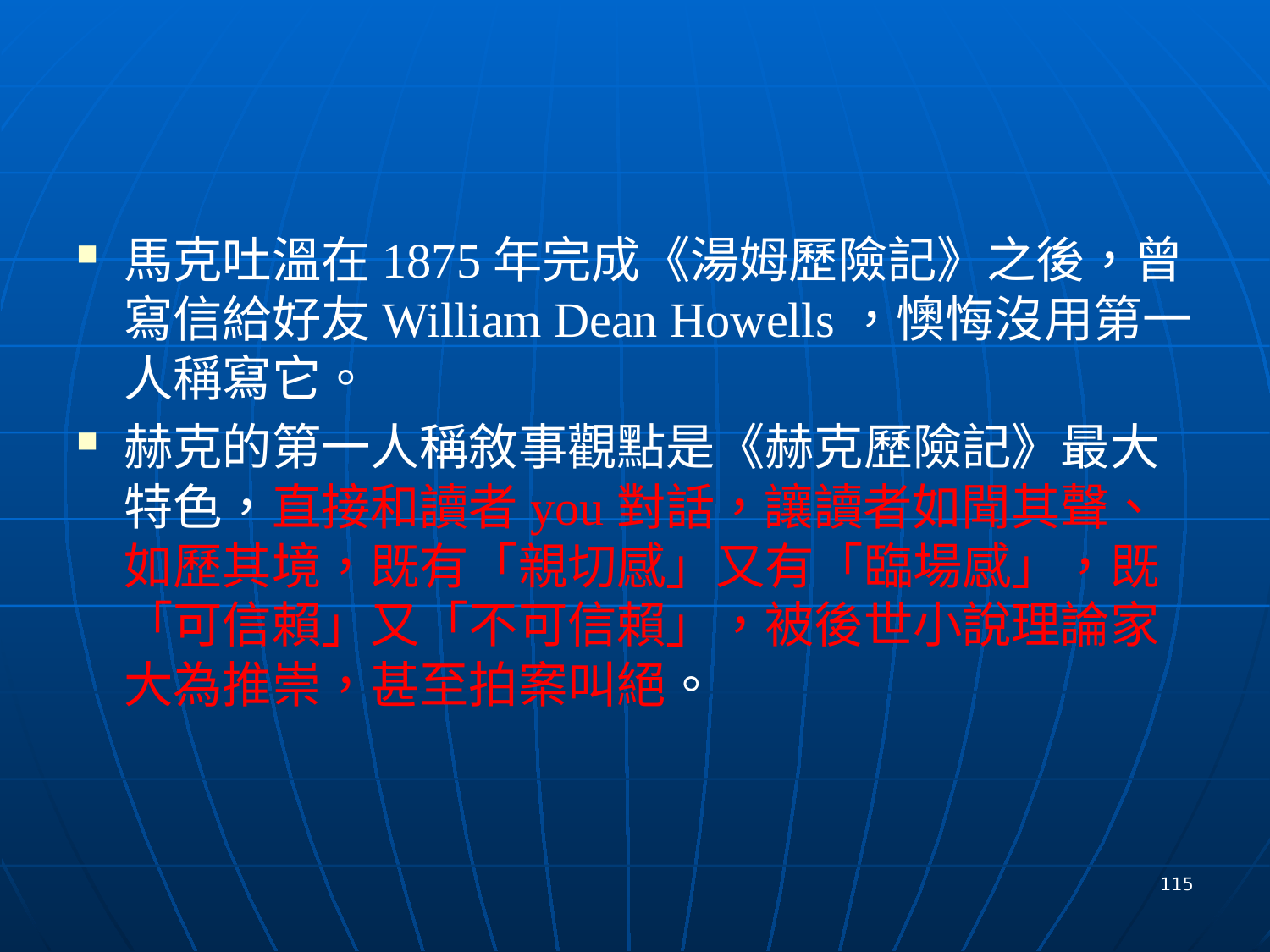

#
馬克吐溫在1875年完成《湯姆歷險記》之後，曾寫信給好友William Dean Howells，懊悔沒用第一人稱寫它。
赫克的第一人稱敘事觀點是《赫克歷險記》最大特色，直接和讀者you對話，讓讀者如聞其聲、如歷其境，既有「親切感」又有「臨場感」，既「可信賴」又「不可信賴」，被後世小說理論家大為推崇，甚至拍案叫絕。

115